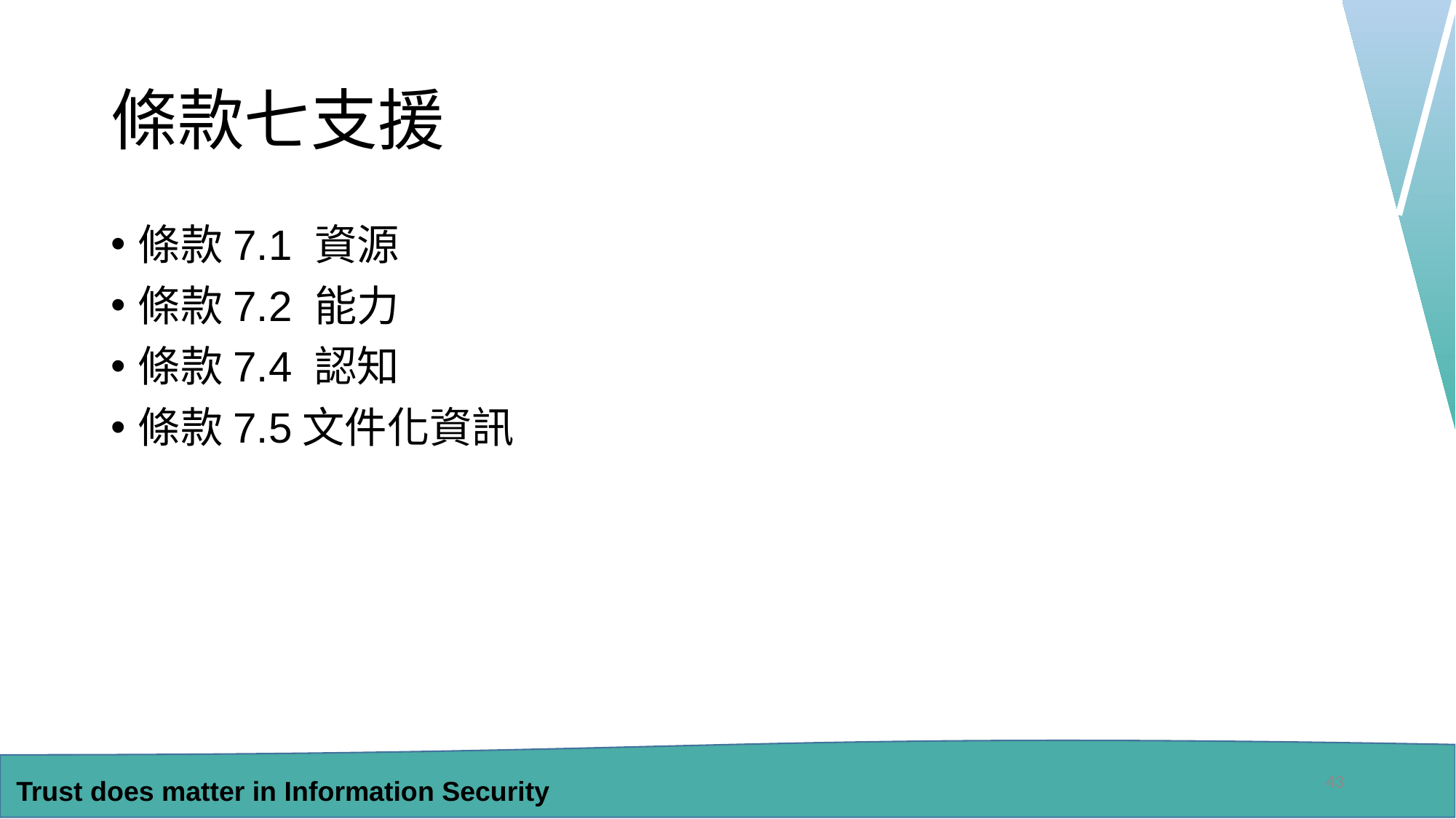

# 條款七支援
條款7.1 資源
條款7.2 能力
條款7.4 認知
條款7.5文件化資訊

43